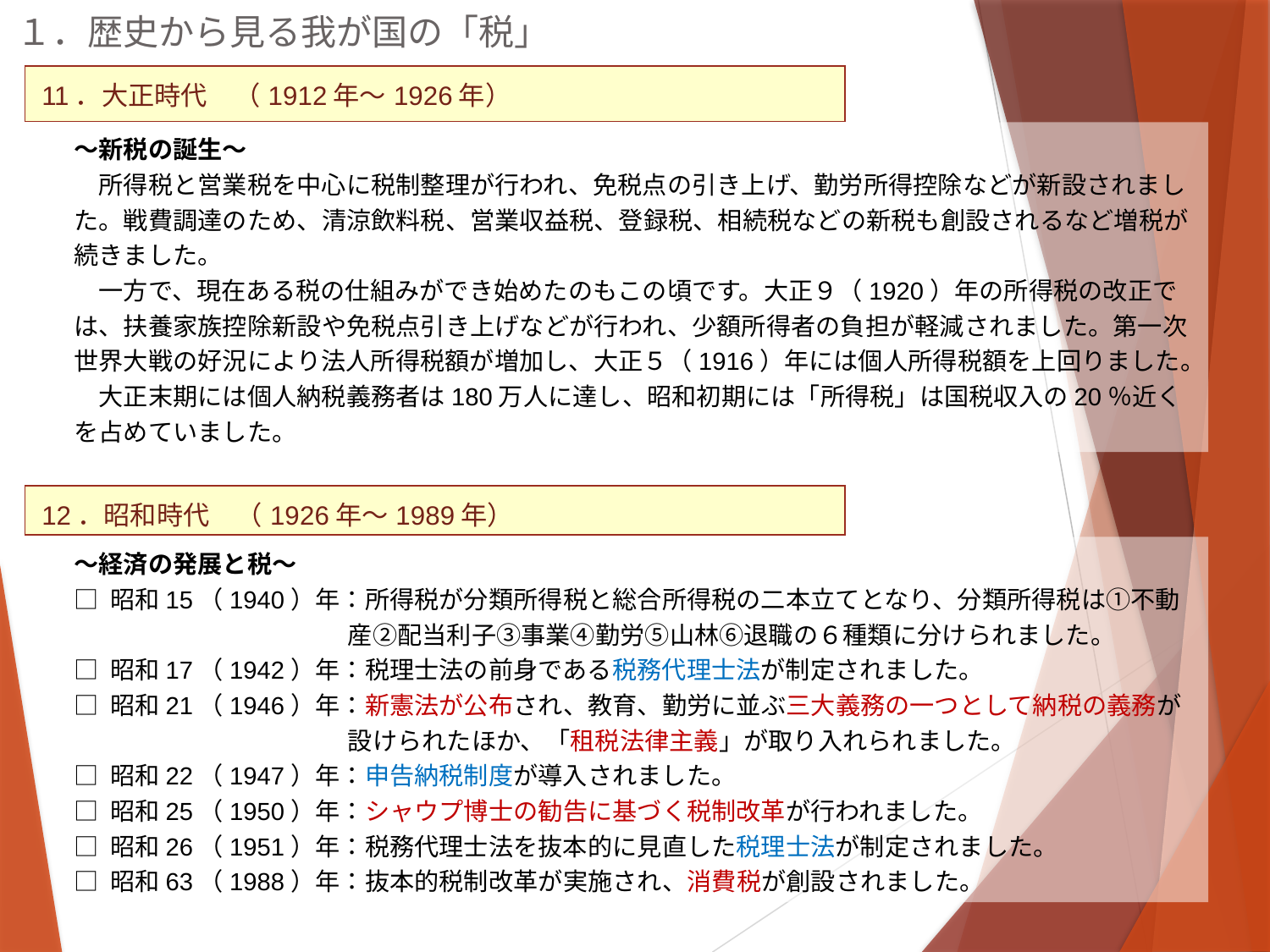

１．歴史から見る我が国の「税」
| 11．大正時代　（1912年～1926年） |
| --- |
～新税の誕生～
　所得税と営業税を中心に税制整理が行われ、免税点の引き上げ、勤労所得控除などが新設されました。戦費調達のため、清涼飲料税、営業収益税、登録税、相続税などの新税も創設されるなど増税が続きました。
　一方で、現在ある税の仕組みができ始めたのもこの頃です。大正９（1920）年の所得税の改正では、扶養家族控除新設や免税点引き上げなどが行われ、少額所得者の負担が軽減されました。第一次世界大戦の好況により法人所得税額が増加し、大正５（1916）年には個人所得税額を上回りました。
　大正末期には個人納税義務者は180万人に達し、昭和初期には「所得税」は国税収入の20％近くを占めていました。
| 12．昭和時代　（1926年～1989年） |
| --- |
～経済の発展と税～
□ 昭和15（1940）年：所得税が分類所得税と総合所得税の二本立てとなり、分類所得税は①不動産②配当利子③事業④勤労⑤山林⑥退職の６種類に分けられました。
□ 昭和17（1942）年：税理士法の前身である税務代理士法が制定されました。
□ 昭和21（1946）年：新憲法が公布され、教育、勤労に並ぶ三大義務の一つとして納税の義務が設けられたほか、「租税法律主義」が取り入れられました。
□ 昭和22（1947）年：申告納税制度が導入されました。
□ 昭和25（1950）年：シャウプ博士の勧告に基づく税制改革が行われました。
□ 昭和26（1951）年：税務代理士法を抜本的に見直した税理士法が制定されました。
□ 昭和63（1988）年：抜本的税制改革が実施され、消費税が創設されました。